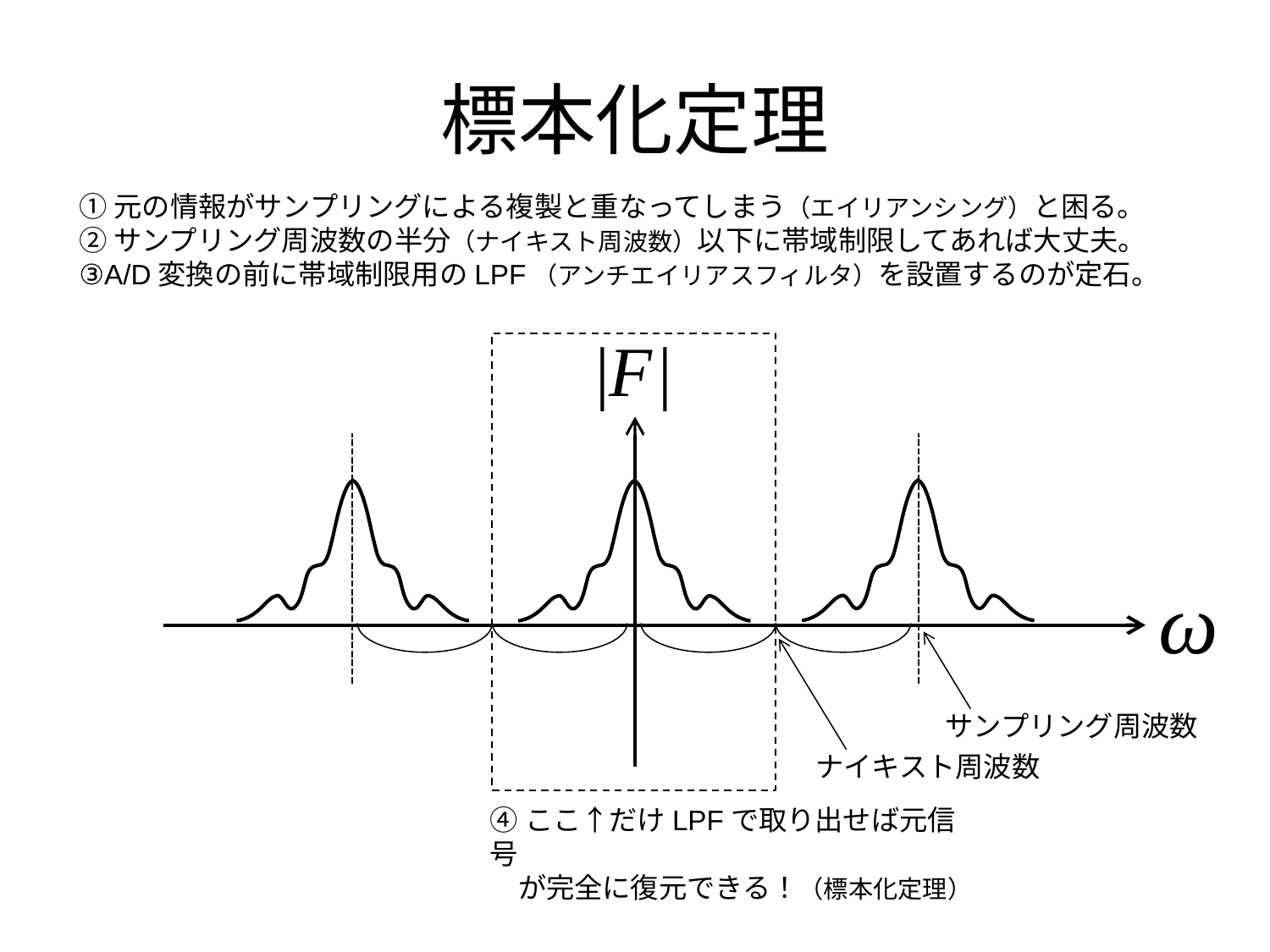

# 標本化定理
①元の情報がサンプリングによる複製と重なってしまう（エイリアンシング）と困る。
②サンプリング周波数の半分（ナイキスト周波数）以下に帯域制限してあれば大丈夫。
③A/D変換の前に帯域制限用のLPF（アンチエイリアスフィルタ）を設置するのが定石。
|F |

ω

サンプリング周波数
ナイキスト周波数
④ここ↑だけLPFで取り出せば元信号
　が完全に復元できる！（標本化定理）